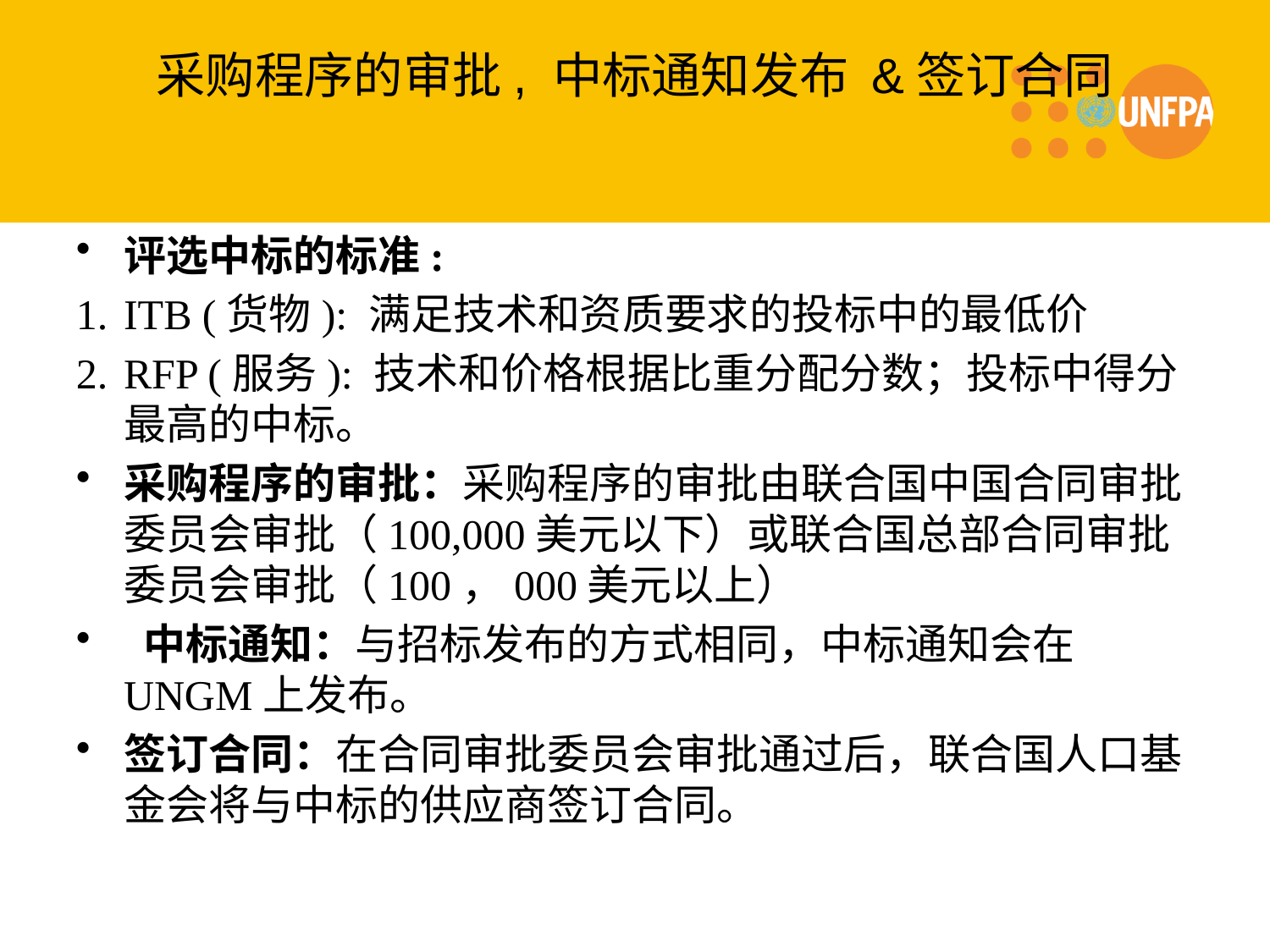

# 采购程序的审批, 中标通知发布 &签订合同
评选中标的标准:
ITB (货物): 满足技术和资质要求的投标中的最低价
RFP (服务): 技术和价格根据比重分配分数；投标中得分最高的中标。
采购程序的审批：采购程序的审批由联合国中国合同审批委员会审批（100,000美元以下）或联合国总部合同审批委员会审批（100，000美元以上）
 中标通知：与招标发布的方式相同，中标通知会在UNGM上发布。
签订合同：在合同审批委员会审批通过后，联合国人口基金会将与中标的供应商签订合同。